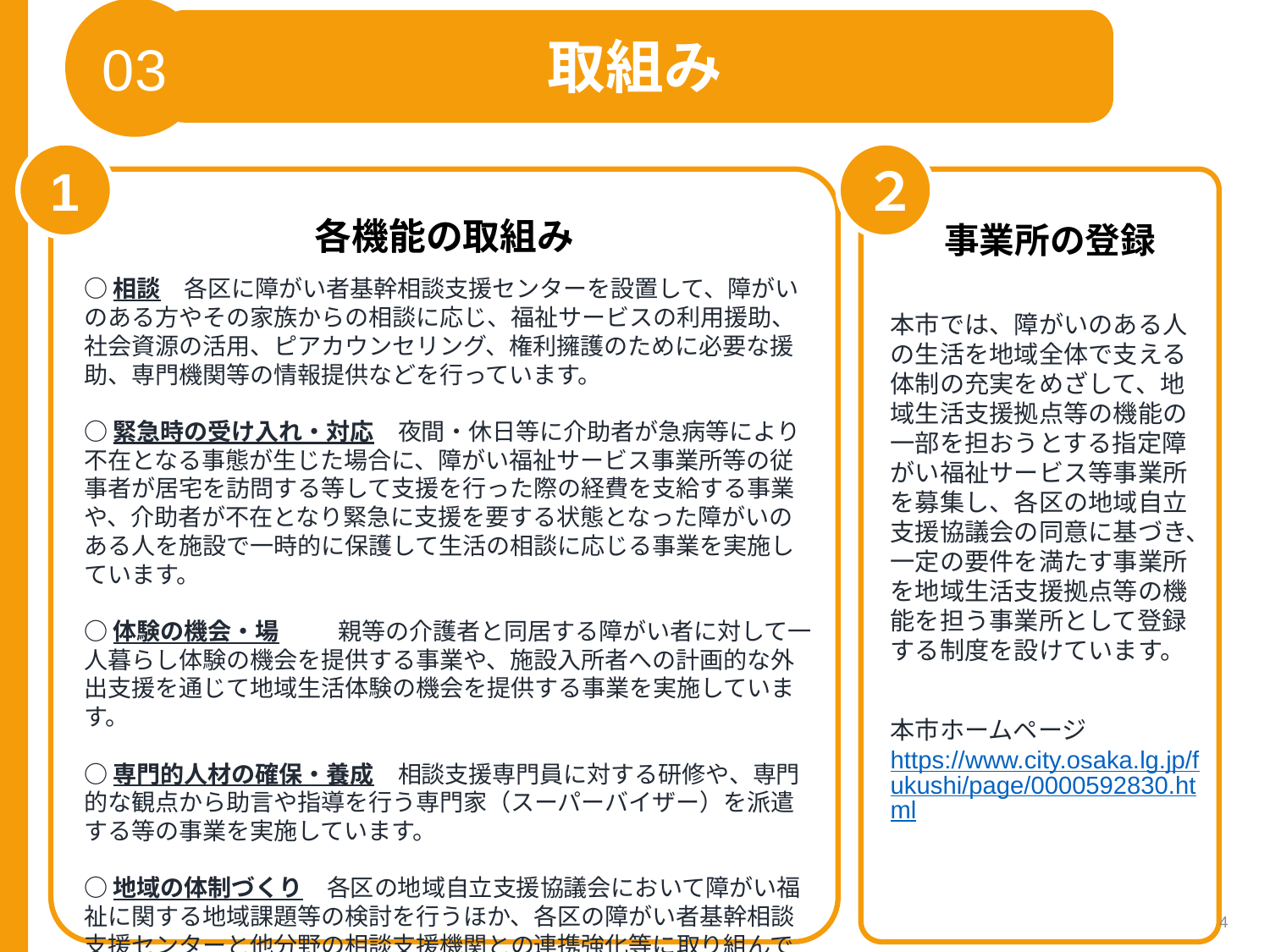

03

取組み
1
２

各機能の取組み
事業所の登録
○相談　各区に障がい者基幹相談支援センターを設置して、障がいのある方やその家族からの相談に応じ、福祉サービスの利用援助、社会資源の活用、ピアカウンセリング、権利擁護のために必要な援助、専門機関等の情報提供などを行っています。

○緊急時の受け入れ・対応　夜間・休日等に介助者が急病等により不在となる事態が生じた場合に、障がい福祉サービス事業所等の従事者が居宅を訪問する等して支援を行った際の経費を支給する事業や、介助者が不在となり緊急に支援を要する状態となった障がいのある人を施設で一時的に保護して生活の相談に応じる事業を実施しています。

○体験の機会・場	親等の介護者と同居する障がい者に対して一人暮らし体験の機会を提供する事業や、施設入所者への計画的な外出支援を通じて地域生活体験の機会を提供する事業を実施しています。

○専門的人材の確保・養成　相談支援専門員に対する研修や、専門的な観点から助言や指導を行う専門家（スーパーバイザー）を派遣する等の事業を実施しています。

○地域の体制づくり　各区の地域自立支援協議会において障がい福祉に関する地域課題等の検討を行うほか、各区の障がい者基幹相談支援センターと他分野の相談支援機関との連携強化等に取り組んでいます。

本市では、障がいのある人の生活を地域全体で支える体制の充実をめざして、地域生活支援拠点等の機能の一部を担おうとする指定障がい福祉サービス等事業所を募集し、各区の地域自立支援協議会の同意に基づき、一定の要件を満たす事業所を地域生活支援拠点等の機能を担う事業所として登録する制度を設けています。

本市ホームページ
https://www.city.osaka.lg.jp/fukushi/page/0000592830.html

4